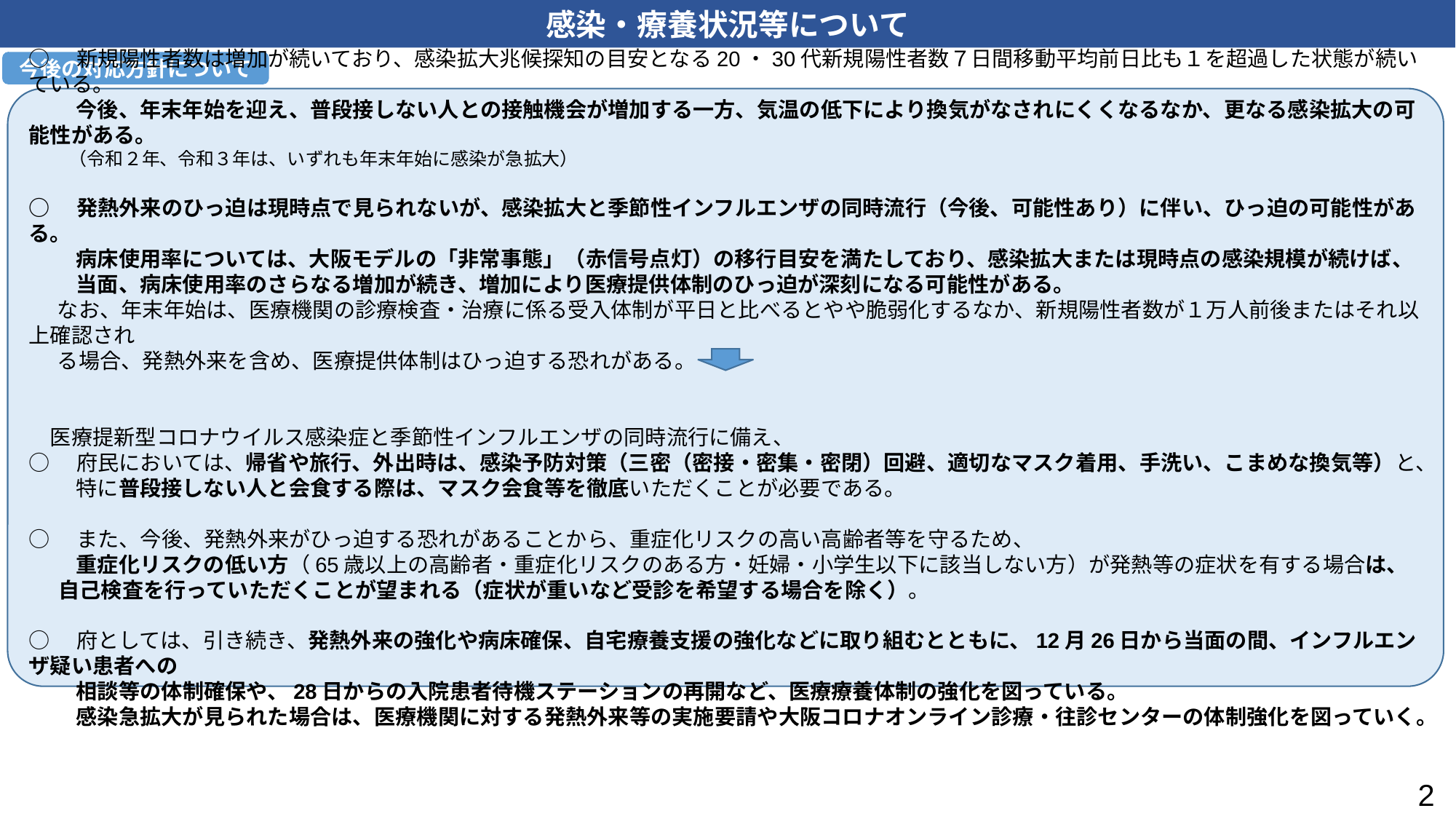

感染・療養状況等について
今後の対応方針について
○　新規陽性者数は増加が続いており、感染拡大兆候探知の目安となる20・30代新規陽性者数７日間移動平均前日比も１を超過した状態が続いている。
　　 今後、年末年始を迎え、普段接しない人との接触機会が増加する一方、気温の低下により換気がなされにくくなるなか、更なる感染拡大の可能性がある。
　　 （令和２年、令和３年は、いずれも年末年始に感染が急拡大）

○　発熱外来のひっ迫は現時点で見られないが、感染拡大と季節性インフルエンザの同時流行（今後、可能性あり）に伴い、ひっ迫の可能性がある。
　　 病床使用率については、大阪モデルの「非常事態」（赤信号点灯）の移行目安を満たしており、感染拡大または現時点の感染規模が続けば、
　　 当面、病床使用率のさらなる増加が続き、増加により医療提供体制のひっ迫が深刻になる可能性がある。
     なお、年末年始は、医療機関の診療検査・治療に係る受入体制が平日と比べるとやや脆弱化するなか、新規陽性者数が１万人前後またはそれ以上確認され
     る場合、発熱外来を含め、医療提供体制はひっ迫する恐れがある。

　医療提新型コロナウイルス感染症と季節性インフルエンザの同時流行に備え、
○　府民においては、帰省や旅行、外出時は、感染予防対策（三密（密接・密集・密閉）回避、適切なマスク着用、手洗い、こまめな換気等）と、
　　 特に普段接しない人と会食する際は、マスク会食等を徹底いただくことが必要である。

○　また、今後、発熱外来がひっ迫する恐れがあることから、重症化リスクの高い高齢者等を守るため、
　　 重症化リスクの低い方（65歳以上の高齢者・重症化リスクのある方・妊婦・小学生以下に該当しない方）が発熱等の症状を有する場合は、
     自己検査を行っていただくことが望まれる（症状が重いなど受診を希望する場合を除く）。

○　府としては、引き続き、発熱外来の強化や病床確保、自宅療養支援の強化などに取り組むとともに、12月26日から当面の間、インフルエンザ疑い患者への
　　 相談等の体制確保や、28日からの入院患者待機ステーションの再開など、医療療養体制の強化を図っている。
　　 感染急拡大が見られた場合は、医療機関に対する発熱外来等の実施要請や大阪コロナオンライン診療・往診センターの体制強化を図っていく。

2